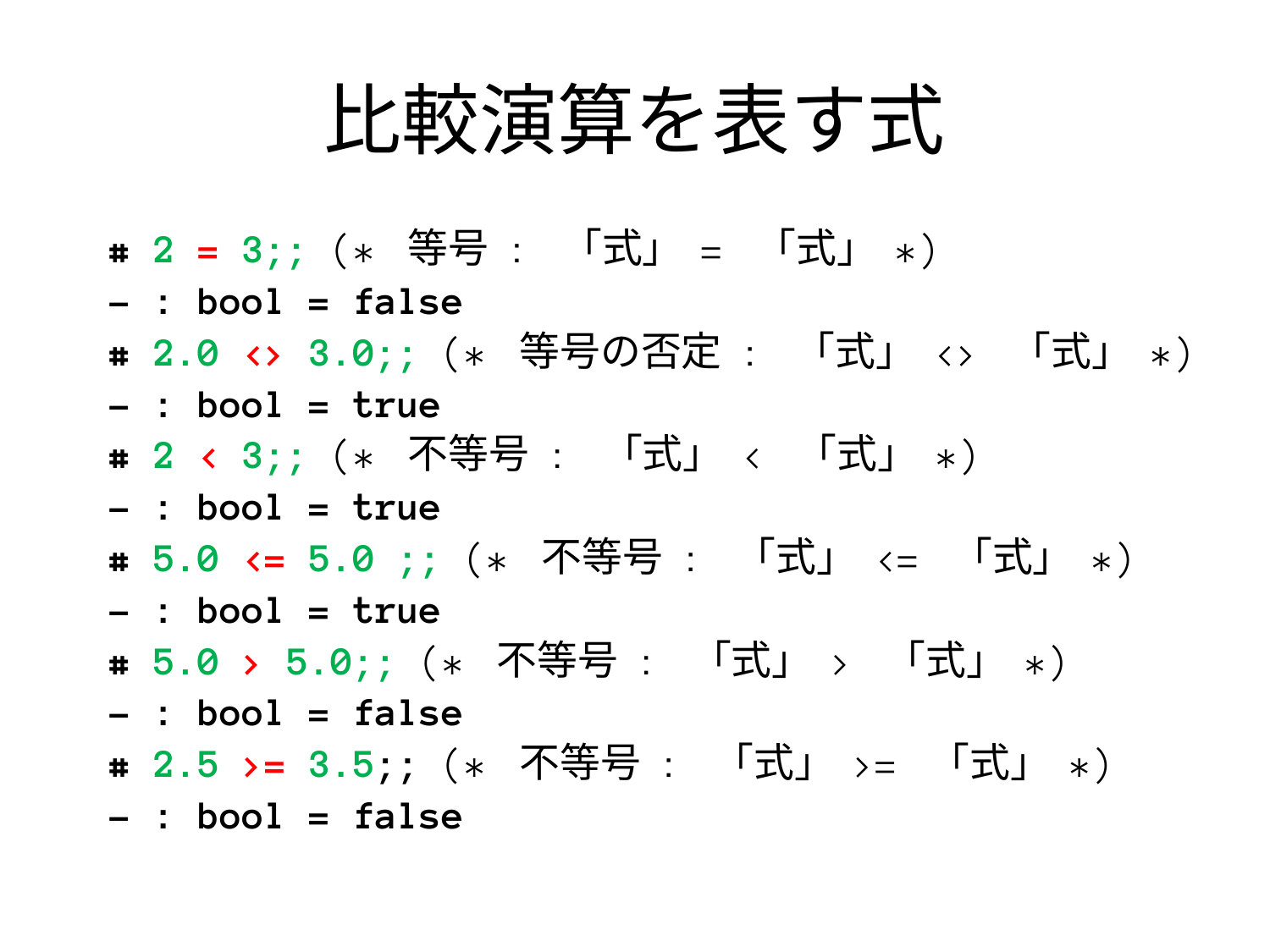

# 比較演算を表す式
# 2 = 3;; (* 等号 : 「式」 = 「式」 *)
- : bool = false
# 2.0 <> 3.0;; (* 等号の否定 : 「式」 <> 「式」 *)
- : bool = true
# 2 < 3;; (* 不等号 : 「式」 < 「式」 *)
- : bool = true
# 5.0 <= 5.0 ;; (* 不等号 : 「式」 <= 「式」 *)
- : bool = true
# 5.0 > 5.0;; (* 不等号 : 「式」 > 「式」 *)
- : bool = false
# 2.5 >= 3.5;; (* 不等号 : 「式」 >= 「式」 *)
- : bool = false